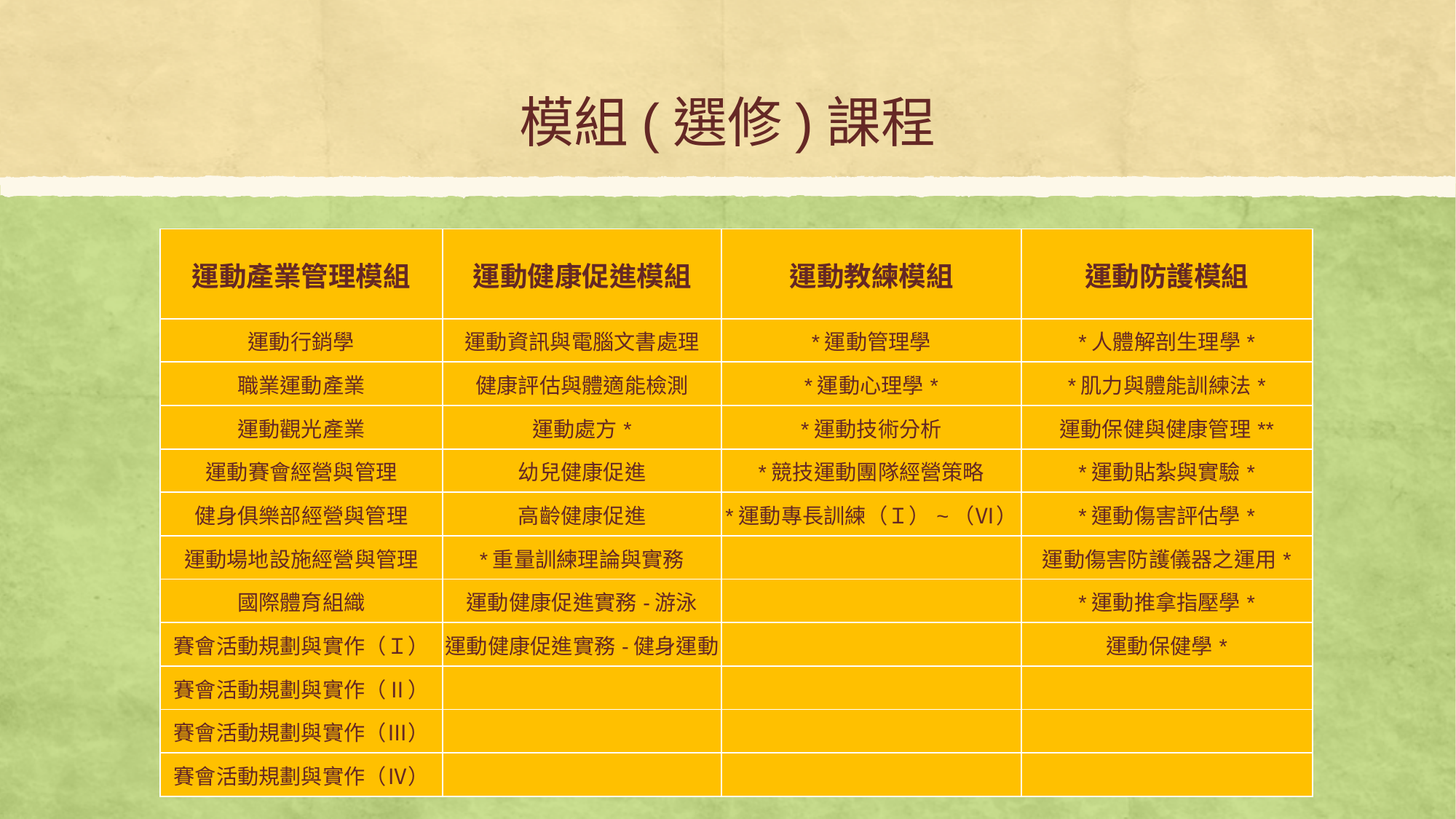

# 模組(選修)課程
| 運動產業管理模組 | 運動健康促進模組 | 運動教練模組 | 運動防護模組 |
| --- | --- | --- | --- |
| 運動行銷學 | 運動資訊與電腦文書處理 | \*運動管理學 | \*人體解剖生理學\* |
| 職業運動產業 | 健康評估與體適能檢測 | \*運動心理學\* | \*肌力與體能訓練法\* |
| 運動觀光產業 | 運動處方\* | \*運動技術分析 | 運動保健與健康管理\*\* |
| 運動賽會經營與管理 | 幼兒健康促進 | \*競技運動團隊經營策略 | \*運動貼紮與實驗\* |
| 健身俱樂部經營與管理 | 高齡健康促進 | \*運動專長訓練（Ｉ）~（Ⅵ） | \*運動傷害評估學\* |
| 運動場地設施經營與管理 | \*重量訓練理論與實務 |  | 運動傷害防護儀器之運用\* |
| 國際體育組織 | 運動健康促進實務-游泳 |  | \*運動推拿指壓學\* |
| 賽會活動規劃與實作（Ｉ） | 運動健康促進實務-健身運動 |  | 運動保健學\* |
| 賽會活動規劃與實作（Ⅱ） |  |  |  |
| 賽會活動規劃與實作（Ⅲ） |  |  |  |
| 賽會活動規劃與實作（Ⅳ） |  |  |  |